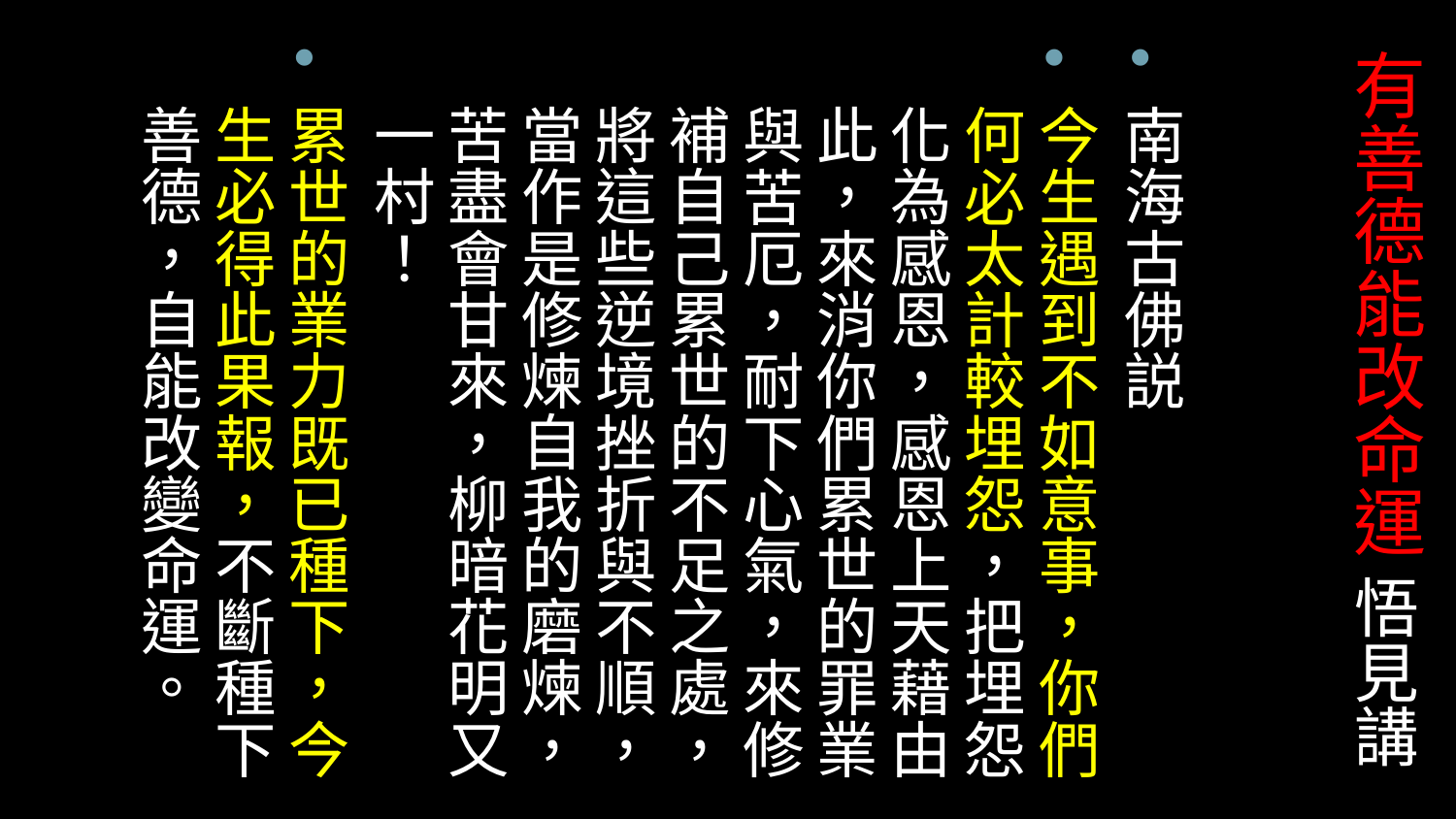

# 有善德能改命運 悟見講
南海古佛説
今生遇到不如意事，你們何必太計較埋怨，把埋怨化為感恩，感恩上天藉由此，來消你們累世的罪業與苦厄，耐下心氣，來修補自己累世的不足之處，將這些逆境挫折與不順，當作是修煉自我的磨煉，苦盡會甘來，柳暗花明又一村！
累世的業力既已種下，今生必得此果報，不斷種下善德，自能改變命運。